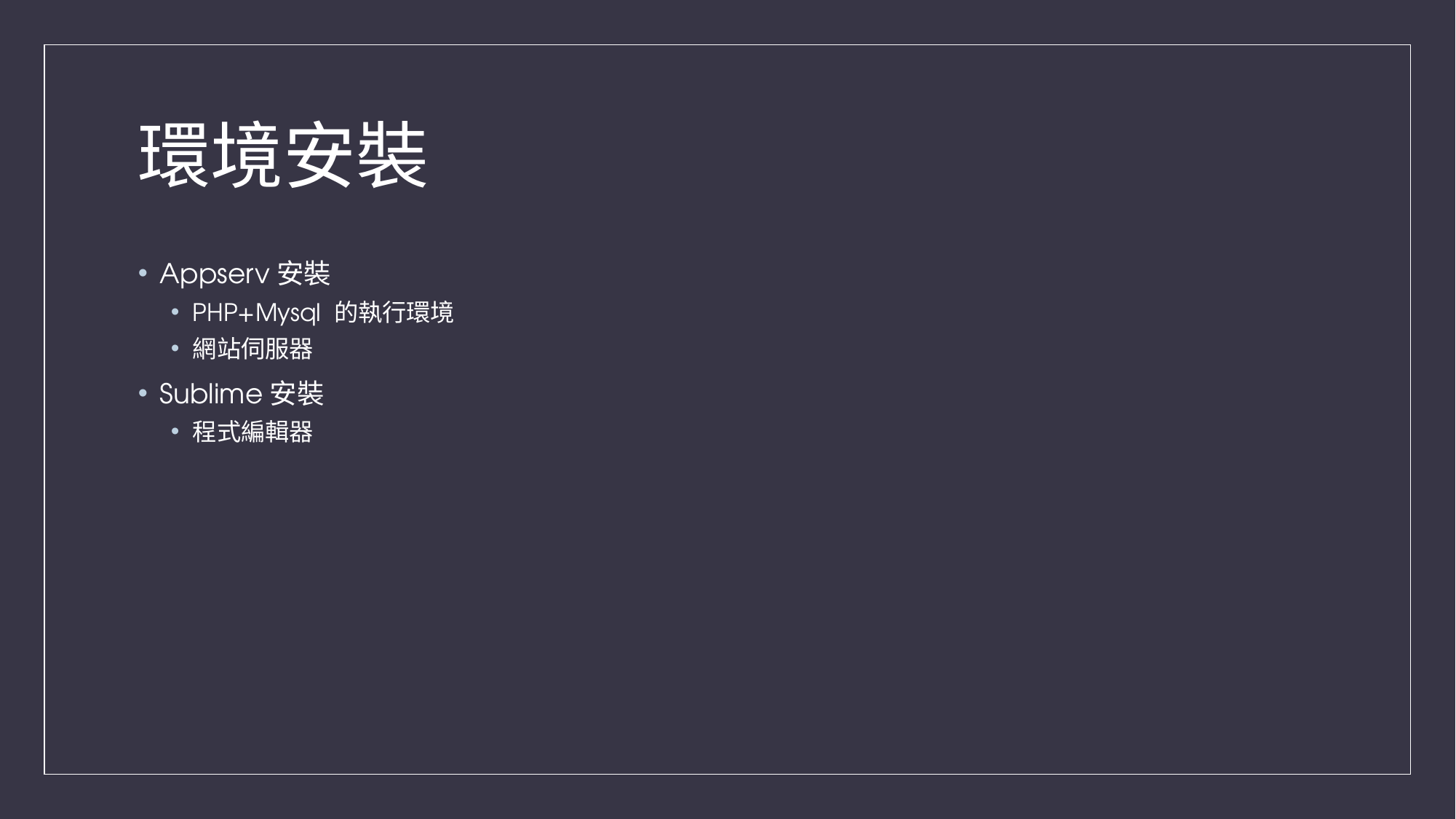

# 環境安裝
Appserv安裝
PHP+Mysql 的執行環境
網站伺服器
Sublime安裝
程式編輯器